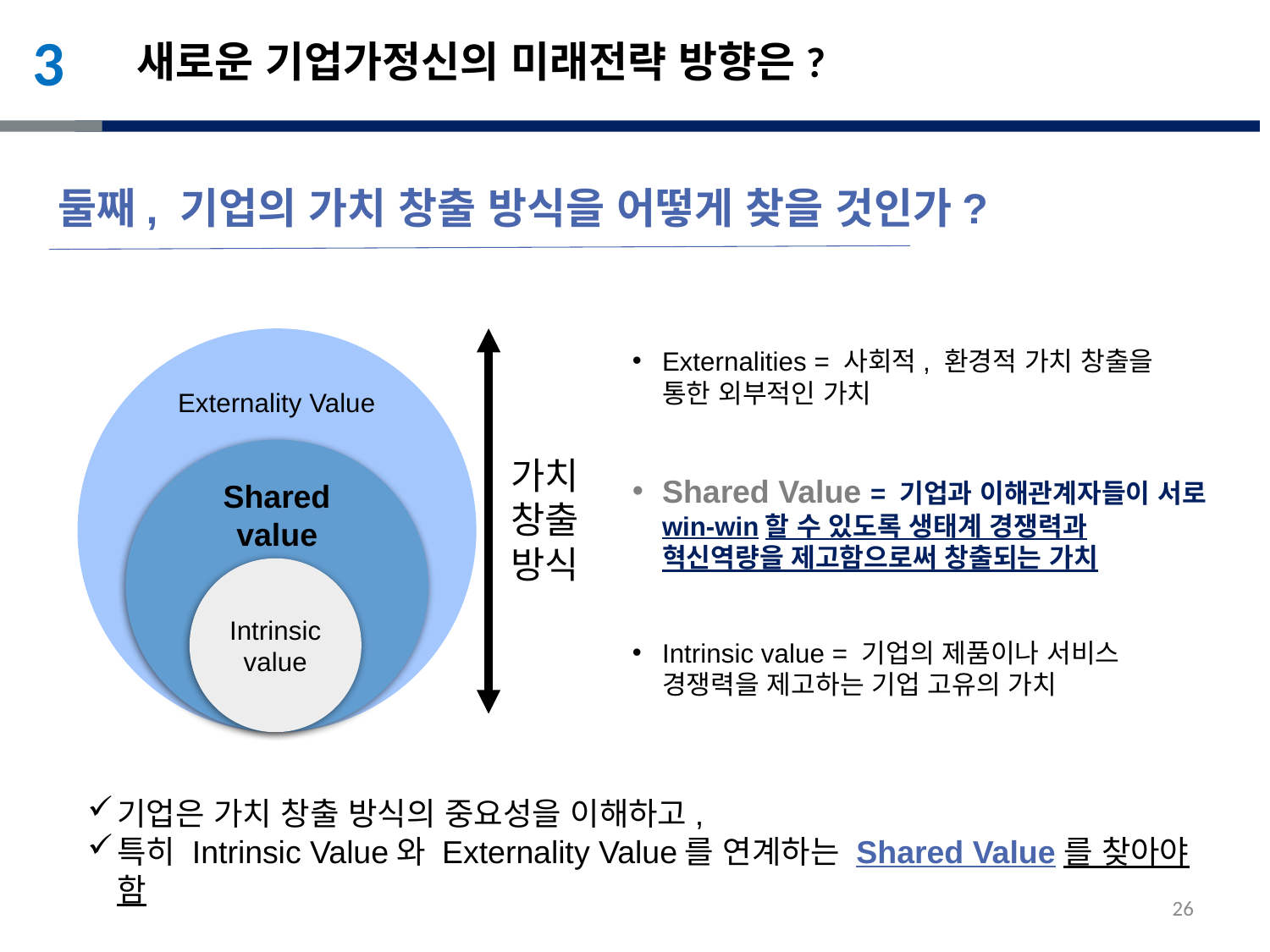

3

새로운 기업가정신의 미래전략 방향은?

둘째, 기업의 가치 창출 방식을 어떻게 찾을 것인가?
Externality Value

가치 창출 방식
Externalities = 사회적, 환경적 가치 창출을 통한 외부적인 가치

Shared Value = 기업과 이해관계자들이 서로 win-win할 수 있도록 생태계 경쟁력과 혁신역량을 제고함으로써 창출되는 가치

Intrinsic value = 기업의 제품이나 서비스 경쟁력을 제고하는 기업 고유의 가치
Shared value

Intrinsic value
기업은 가치 창출 방식의 중요성을 이해하고,
특히 Intrinsic Value와 Externality Value를 연계하는 Shared Value를 찾아야 함
26